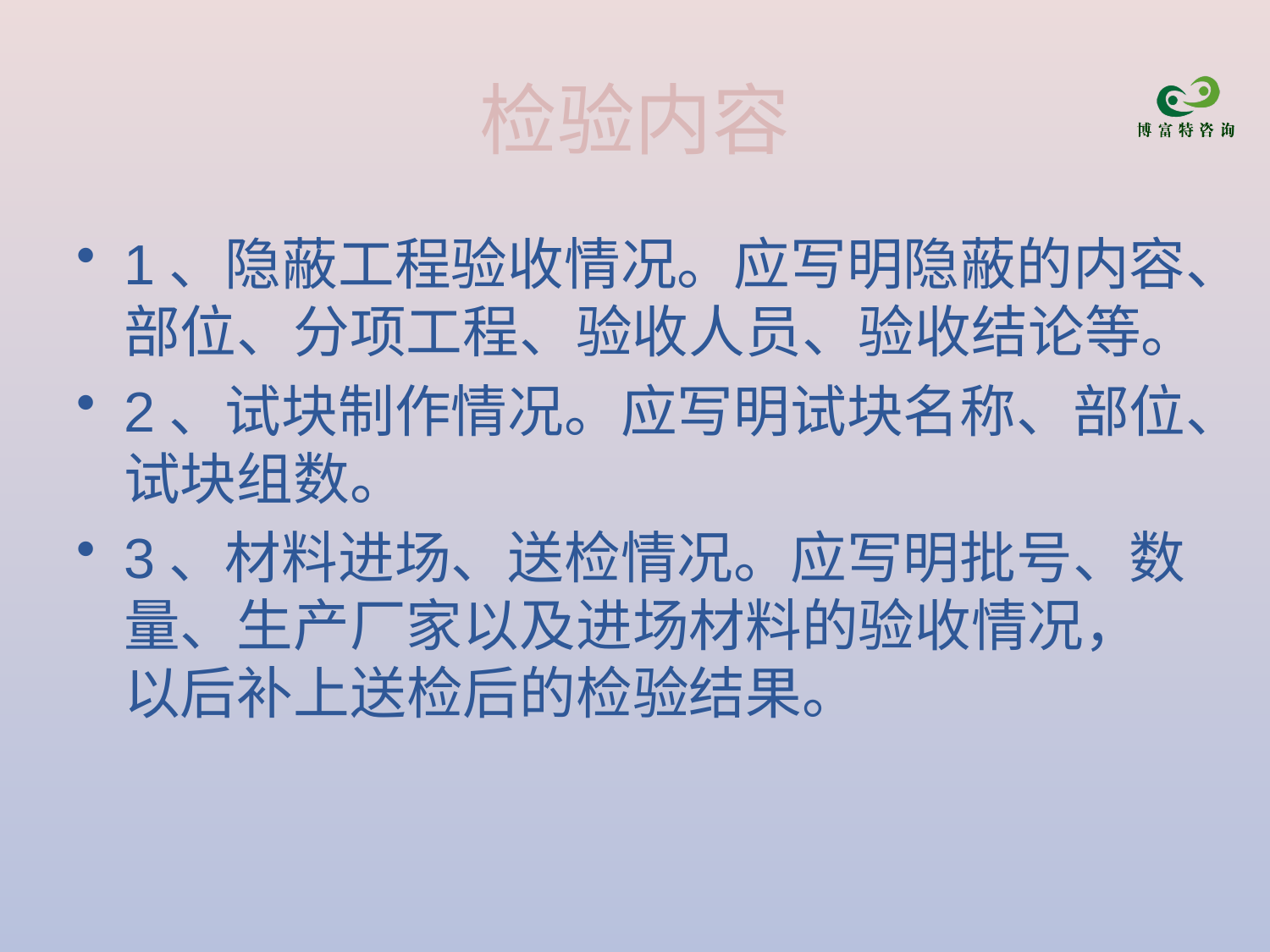

# 检验内容
1、隐蔽工程验收情况。应写明隐蔽的内容、部位、分项工程、验收人员、验收结论等。
2、试块制作情况。应写明试块名称、部位、试块组数。
3、材料进场、送检情况。应写明批号、数量、生产厂家以及进场材料的验收情况，以后补上送检后的检验结果。